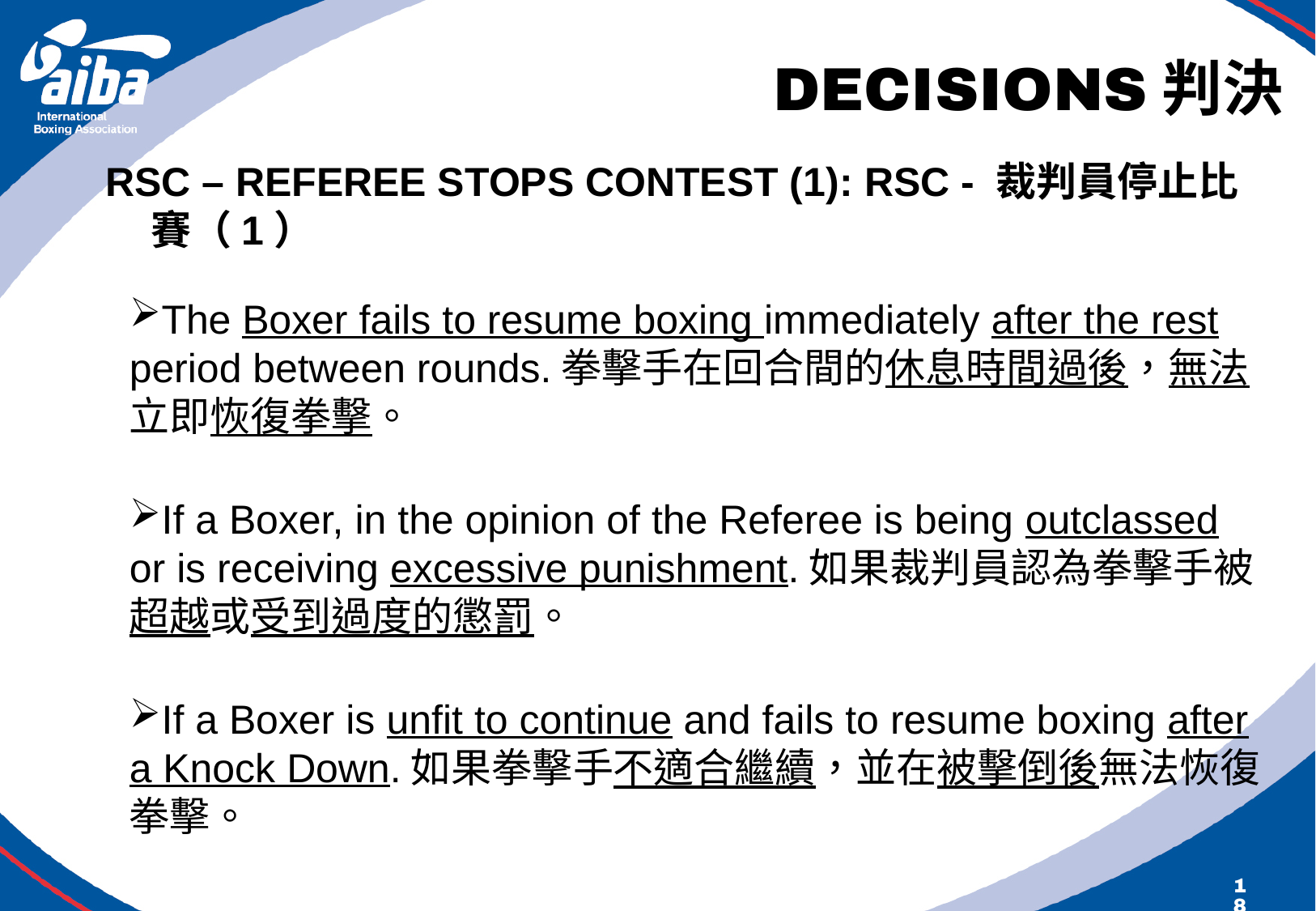

# DECISIONS判決
RSC – REFEREE STOPS CONTEST (1): RSC - 裁判員停止比賽（1）

The Boxer fails to resume boxing immediately after the rest period between rounds.拳擊手在回合間的休息時間過後，無法立即恢復拳擊。

If a Boxer, in the opinion of the Referee is being outclassed or is receiving excessive punishment.如果裁判員認為拳擊手被超越或受到過度的懲罰。

If a Boxer is unfit to continue and fails to resume boxing after a Knock Down.如果拳擊手不適合繼續，並在被擊倒後無法恢復拳擊。

180